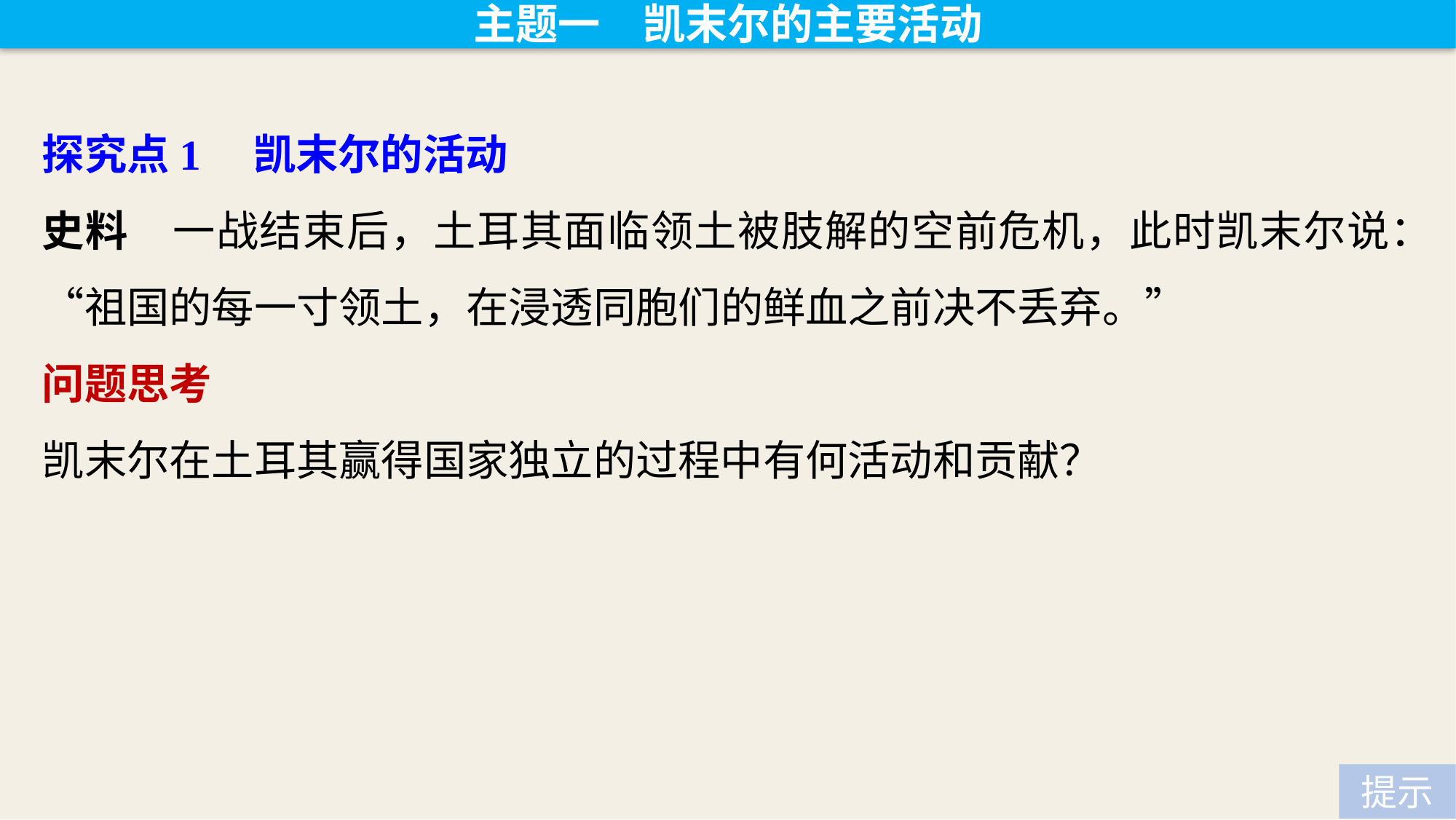

主题一　凯末尔的主要活动
探究点1　凯末尔的活动
史料　一战结束后，土耳其面临领土被肢解的空前危机，此时凯末尔说：“祖国的每一寸领土，在浸透同胞们的鲜血之前决不丢弃。”
问题思考
凯末尔在土耳其赢得国家独立的过程中有何活动和贡献？
提示